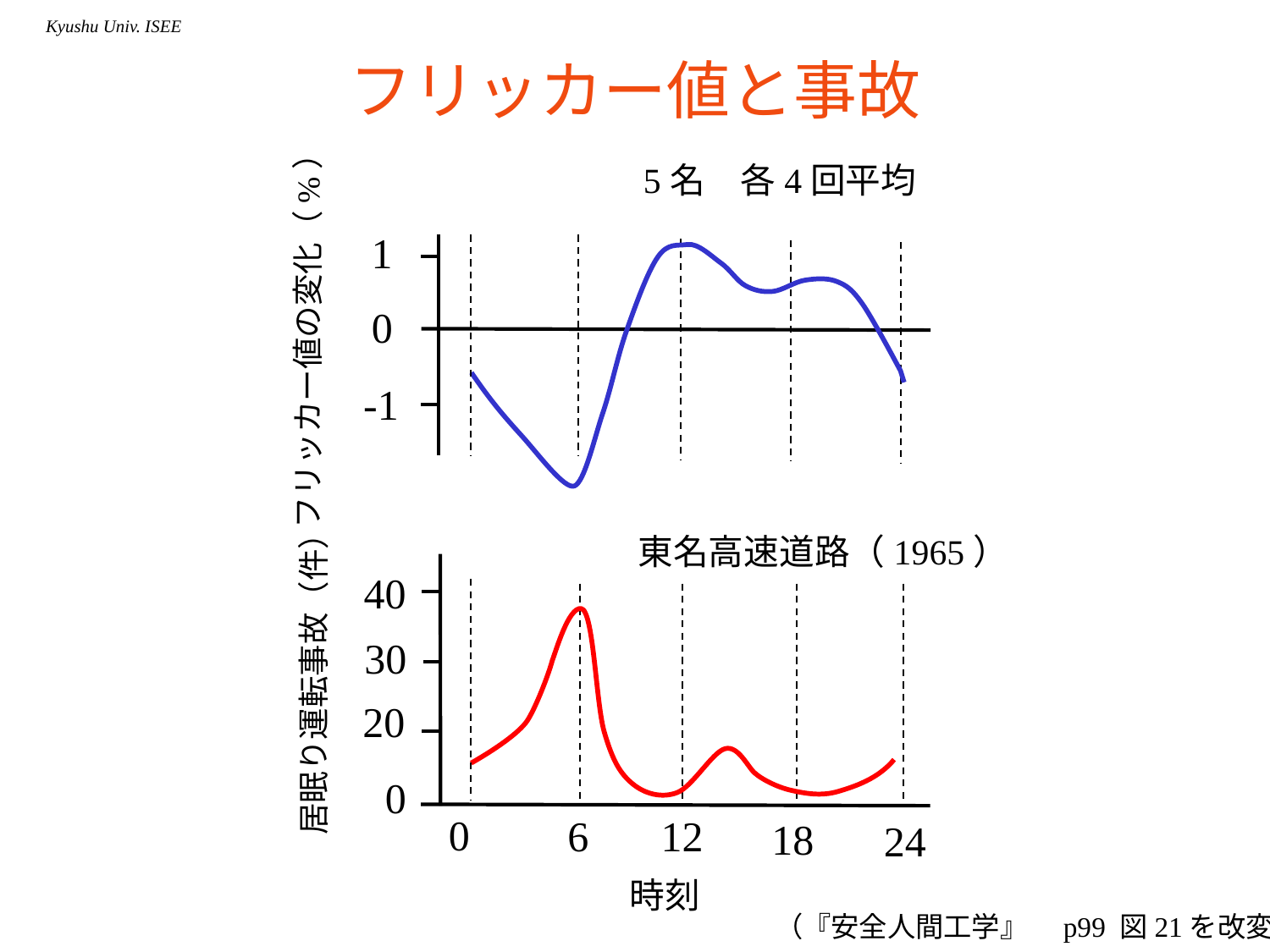

# フリッカー値と事故
5名　各4回平均
フリッカー値の変化（%）
1

0
-1
東名高速道路（1965）
居眠り運転事故（件）
40

30
20
0
0
6
12
18
24
時刻
（『安全人間工学』　p99 図21を改変）